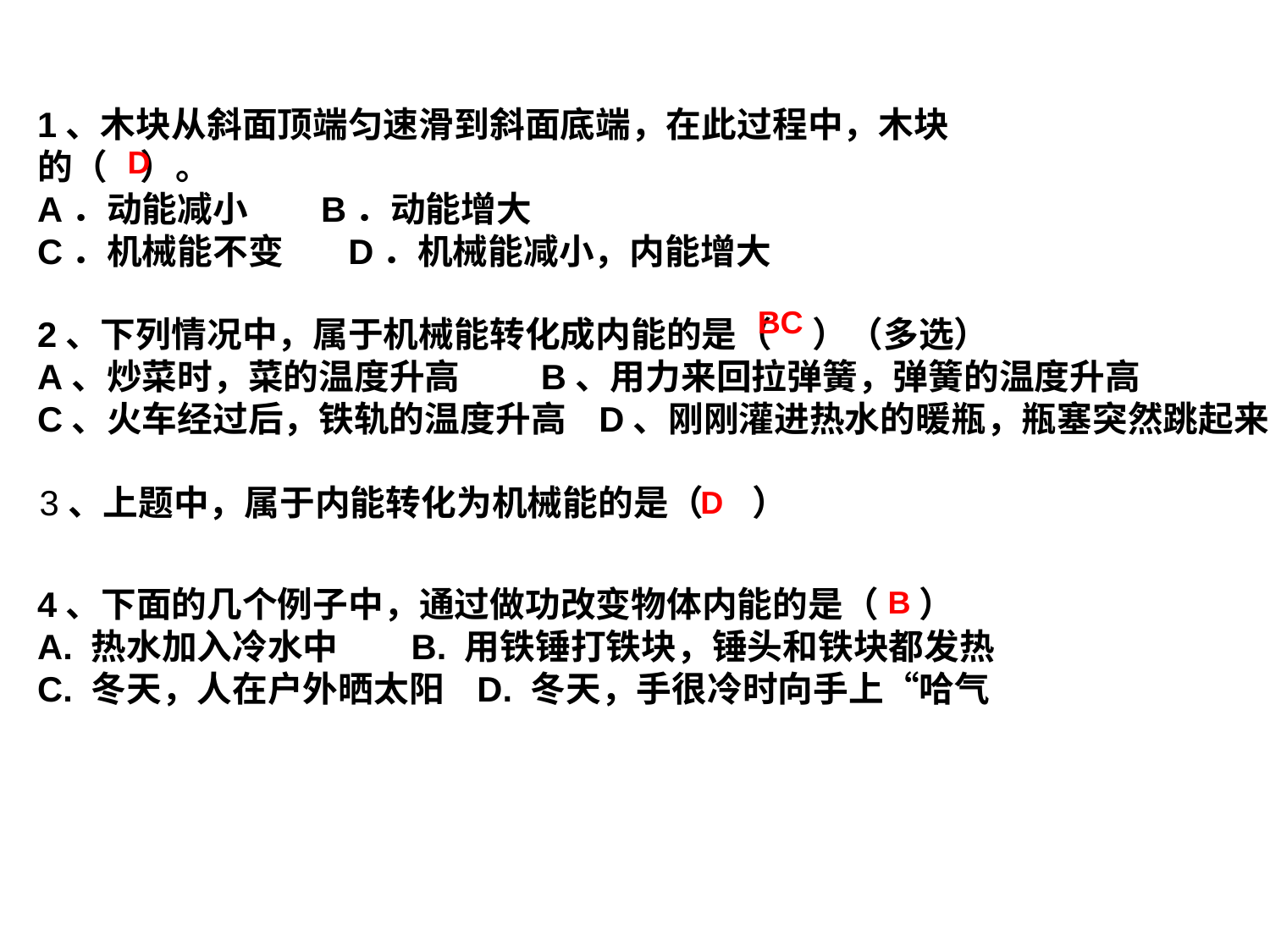

1、木块从斜面顶端匀速滑到斜面底端，在此过程中，木块的（    ）。
A．动能减小        B．动能增大
C．机械能不变       D．机械能减小，内能增大
D
BC
2、下列情况中，属于机械能转化成内能的是（     ）（多选）
A、炒菜时，菜的温度升高         B、用力来回拉弹簧，弹簧的温度升高
C、火车经过后，铁轨的温度升高   D、刚刚灌进热水的暖瓶，瓶塞突然跳起来
3、上题中，属于内能转化为机械能的是（      ）
D
4、下面的几个例子中，通过做功改变物体内能的是（     ）
A. 热水加入冷水中        B. 用铁锤打铁块，锤头和铁块都发热
C. 冬天，人在户外晒太阳   D. 冬天，手很冷时向手上“哈气
B